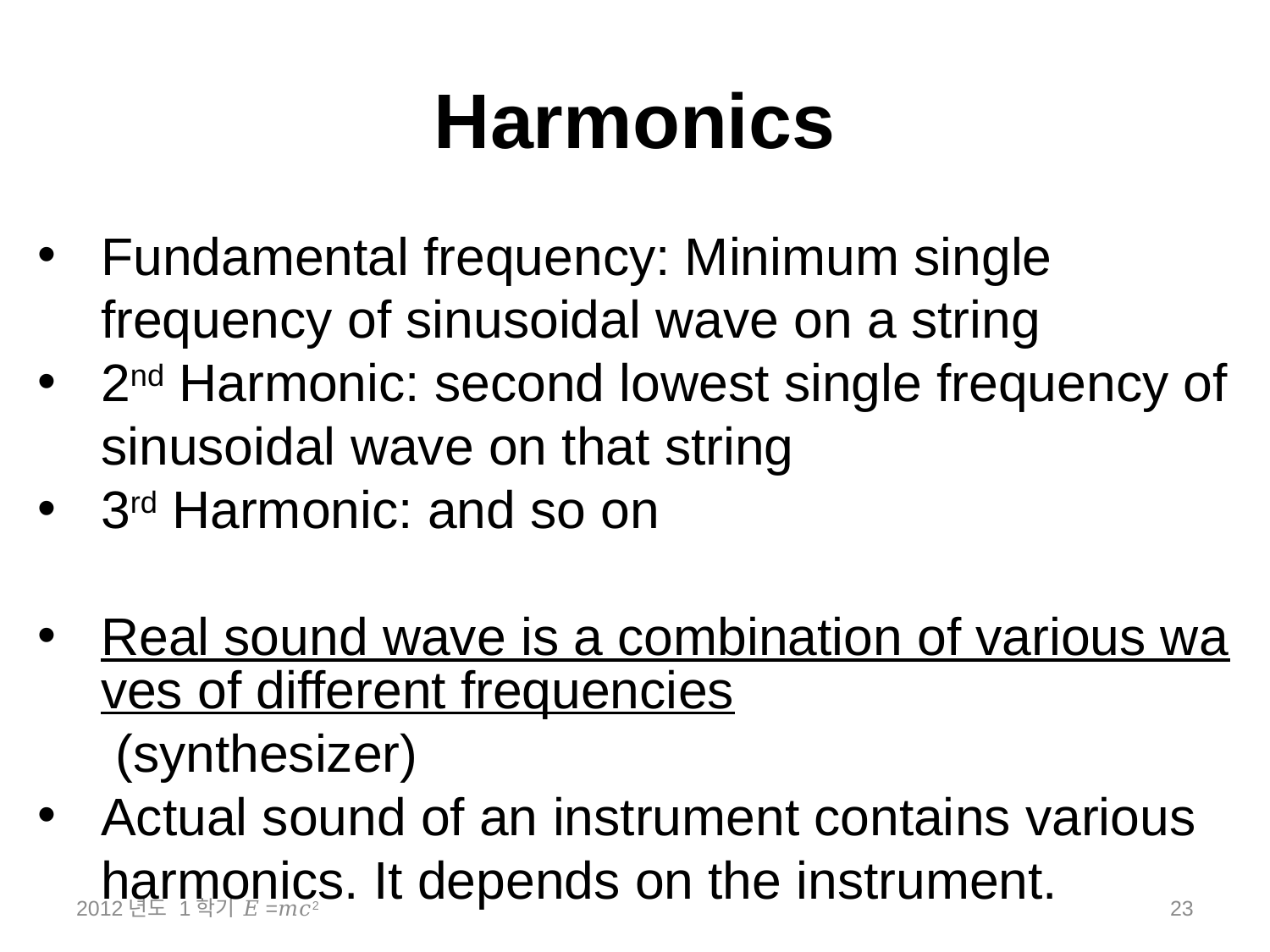

# Harmonics
Fundamental frequency: Minimum single frequency of sinusoidal wave on a string
2nd Harmonic: second lowest single frequency of sinusoidal wave on that string
3rd Harmonic: and so on

Real sound wave is a combination of various waves of different frequencies (synthesizer)
Actual sound of an instrument contains various harmonics. It depends on the instrument.
2012년도 1학기 𝐸=𝑚𝑐2
23